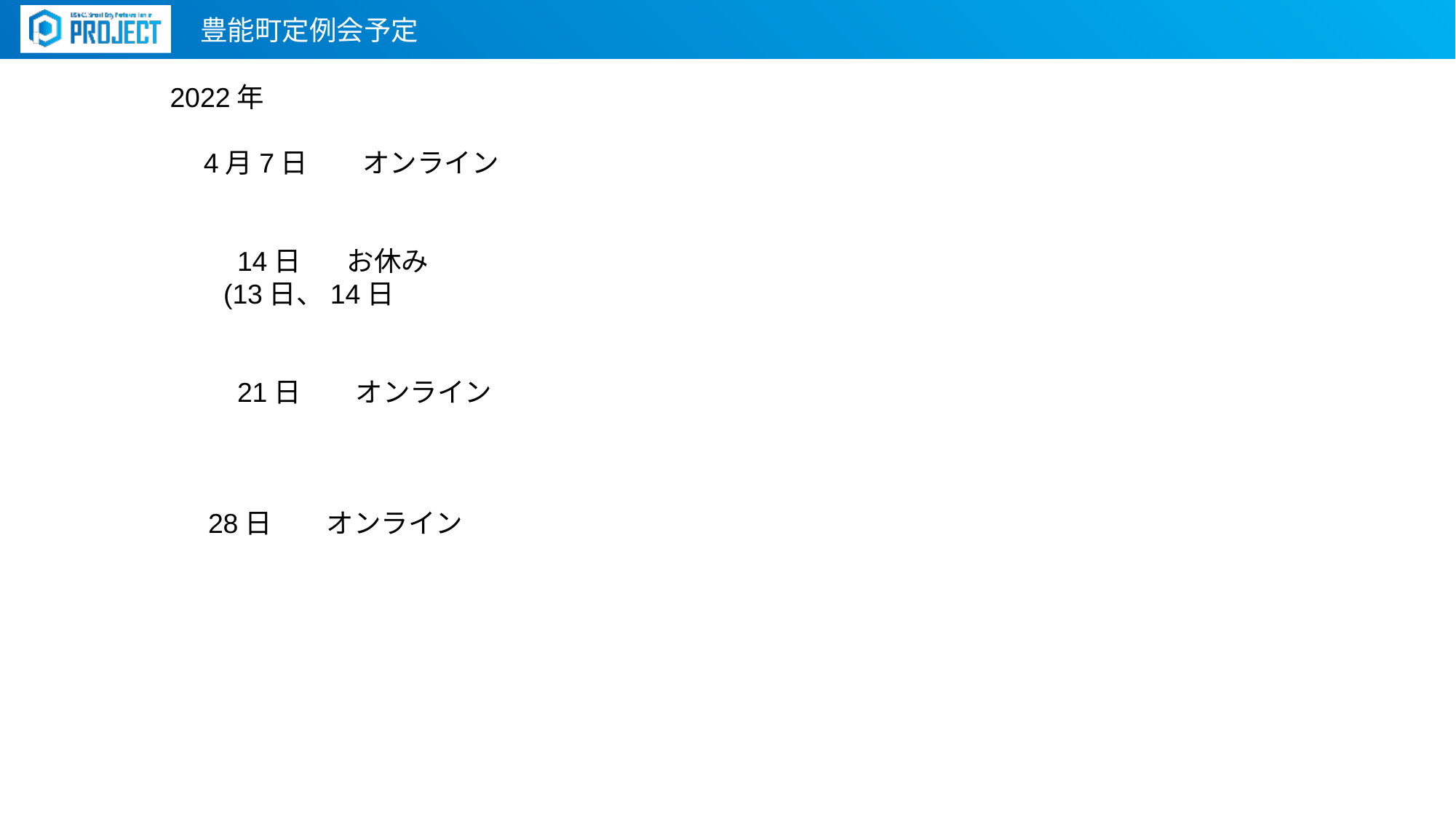

豊能町定例会予定

2022年

　4月7日　　オンライン

　　 14日   　お休み
       (13日、14日

　　 21日　　オンライン

     28日　　オンライン